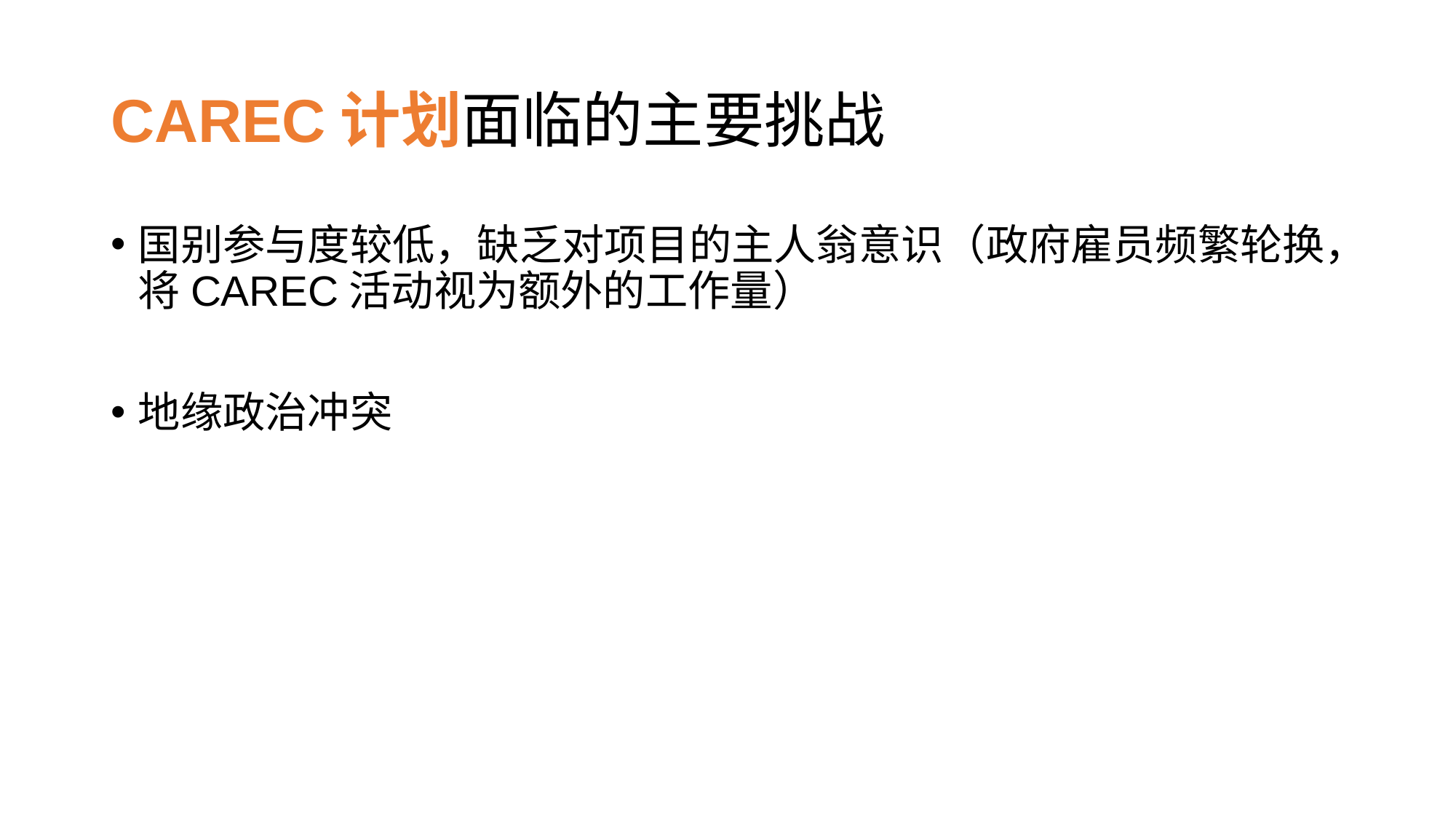

# CAREC计划面临的主要挑战
国别参与度较低，缺乏对项目的主人翁意识（政府雇员频繁轮换，将CAREC活动视为额外的工作量）

地缘政治冲突